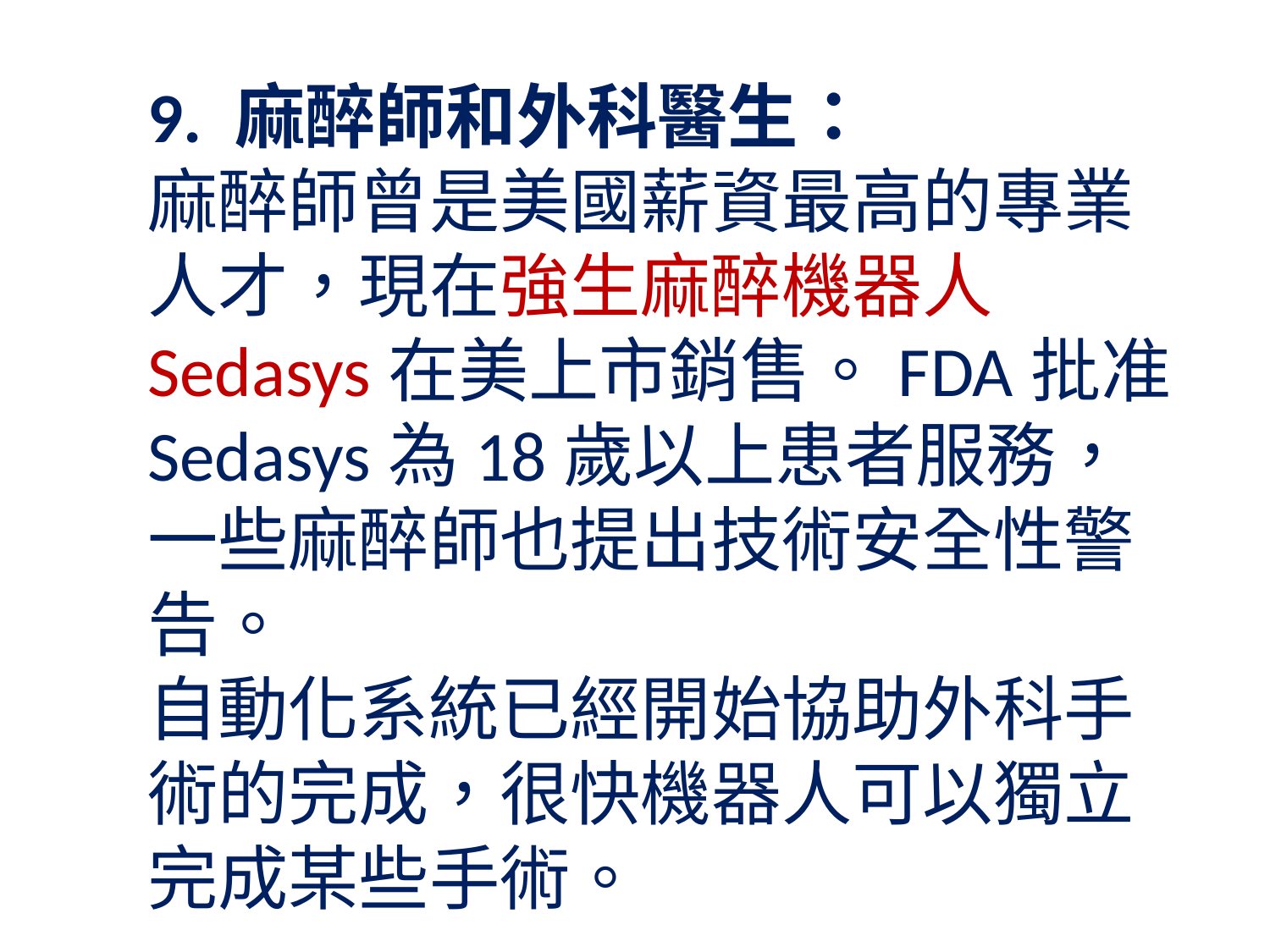

9. 麻醉師和外科醫生：
麻醉師曾是美國薪資最高的專業人才，現在強生麻醉機器人Sedasys在美上市銷售。FDA批准Sedasys為18歲以上患者服務，一些麻醉師也提出技術安全性警告。
自動化系統已經開始協助外科手術的完成，很快機器人可以獨立完成某些手術。